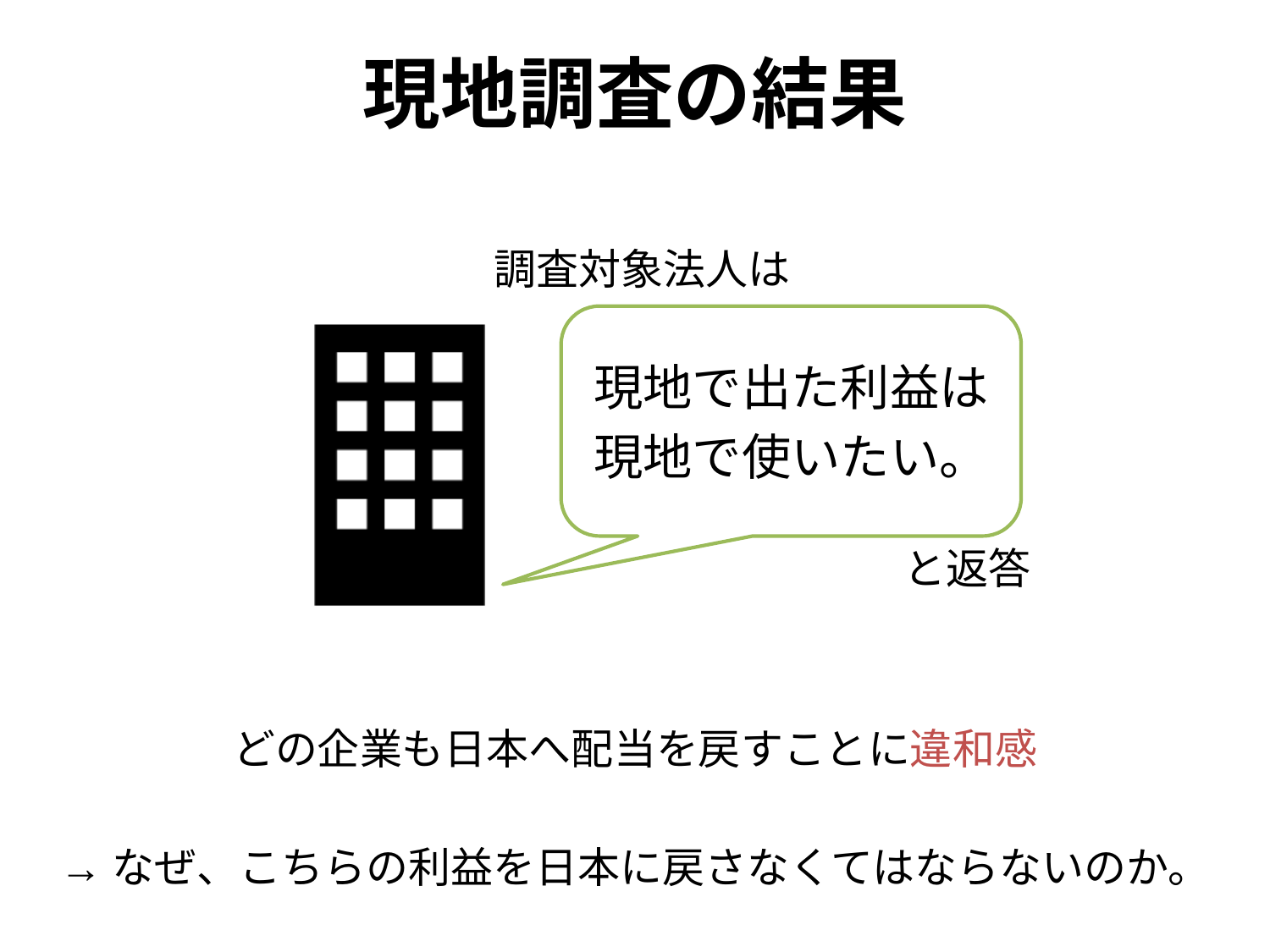

現地調査の結果
調査対象法人は

現地で出た利益は
現地で使いたい。
と返答
どの企業も日本へ配当を戻すことに違和感

→なぜ、こちらの利益を日本に戻さなくてはならないのか。